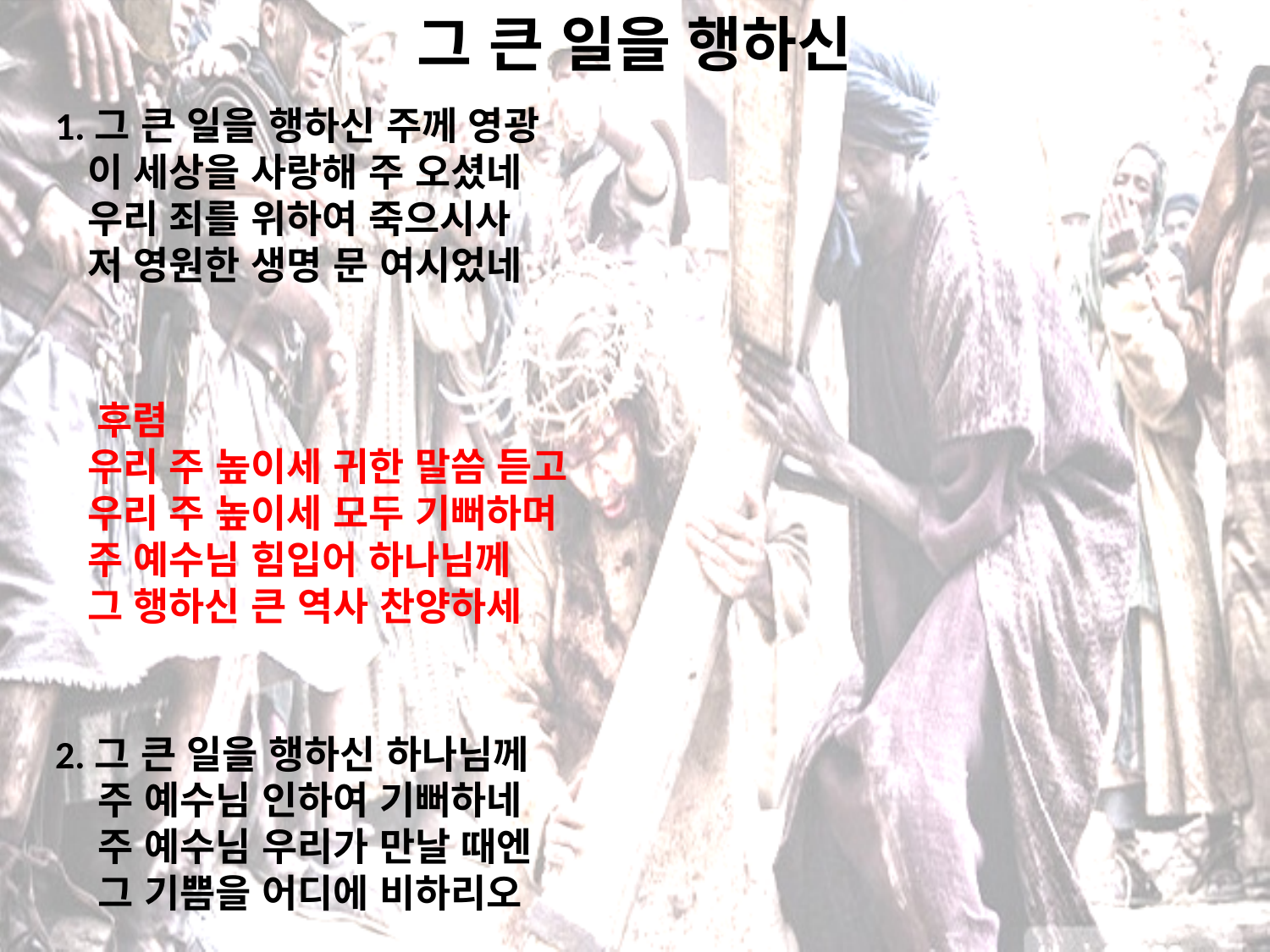

# 그 큰 일을 행하신
1.그 큰 일을 행하신 주께 영광
   이 세상을 사랑해 주 오셨네
   우리 죄를 위하여 죽으시사
   저 영원한 생명 문 여시었네

   후렴
   우리 주 높이세 귀한 말씀 듣고
   우리 주 높이세 모두 기뻐하며
   주 예수님 힘입어 하나님께
   그 행하신 큰 역사 찬양하세
2.그 큰 일을 행하신 하나님께
    주 예수님 인하여 기뻐하네
    주 예수님 우리가 만날 때엔
    그 기쁨을 어디에 비하리오